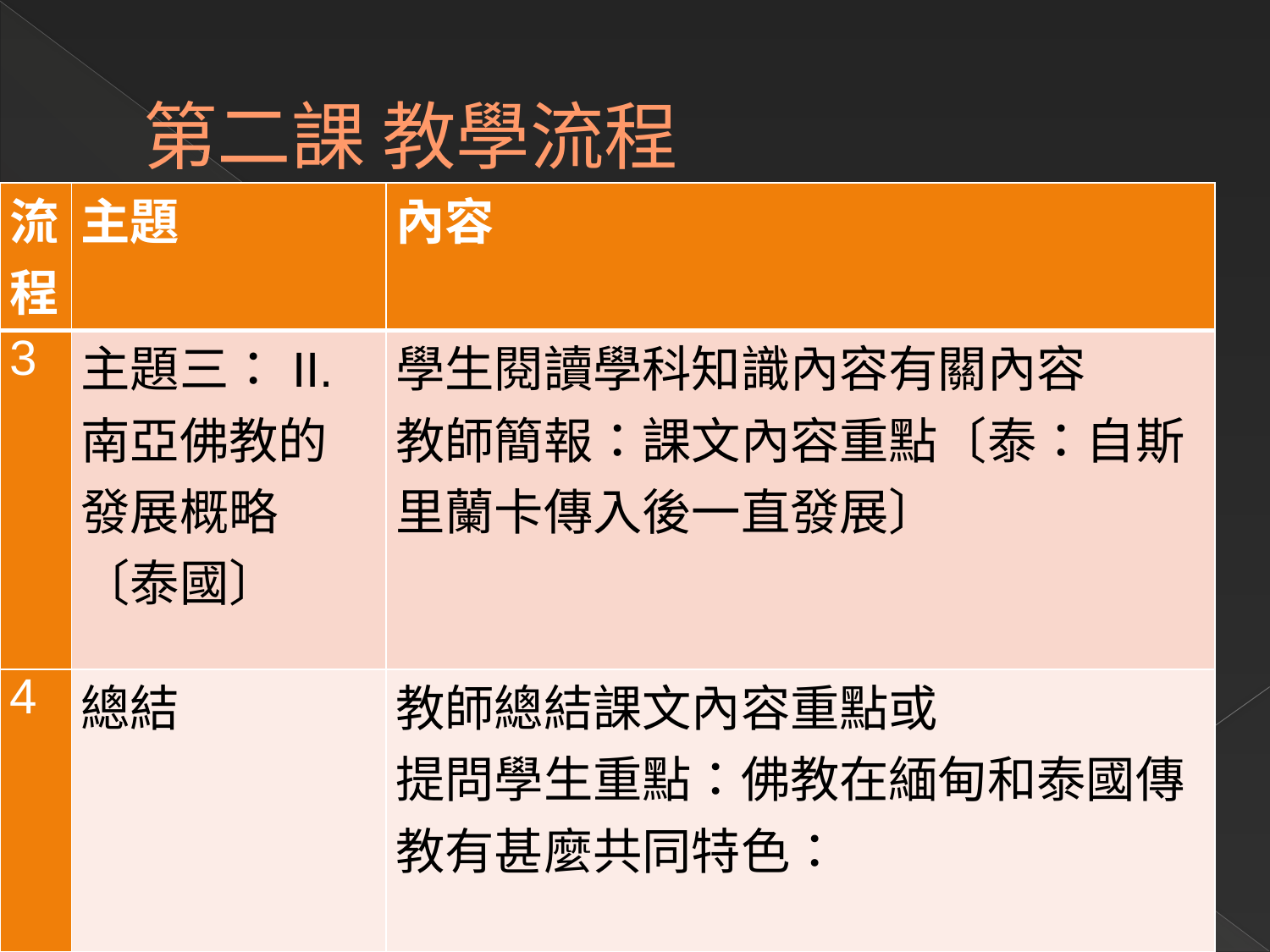

# 第二課 教學流程
| 流程 | 主題 | 內容 |
| --- | --- | --- |
| 3 | 主題三：II. 南亞佛教的發展概略〔泰國〕 | 學生閱讀學科知識內容有關內容 教師簡報：課文內容重點〔泰：自斯里蘭卡傳入後一直發展〕 |
| 4 | 總結 | 教師總結課文內容重點或 提問學生重點：佛教在緬甸和泰國傳教有甚麼共同特色： |